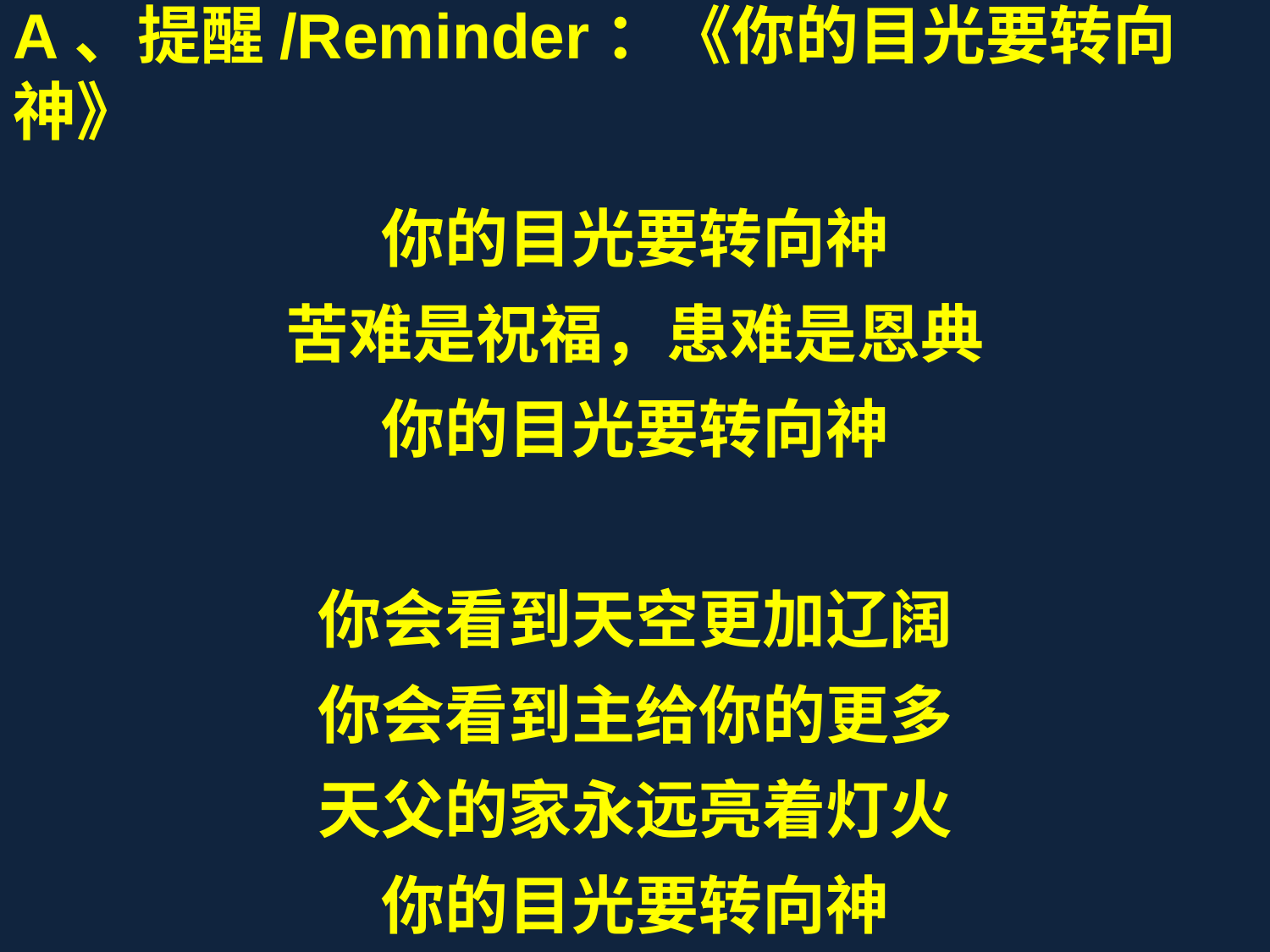

# A、提醒/Reminder：《你的目光要转向神》
你的目光要转向神
苦难是祝福，患难是恩典
你的目光要转向神

你会看到天空更加辽阔
你会看到主给你的更多
天父的家永远亮着灯火
你的目光要转向神